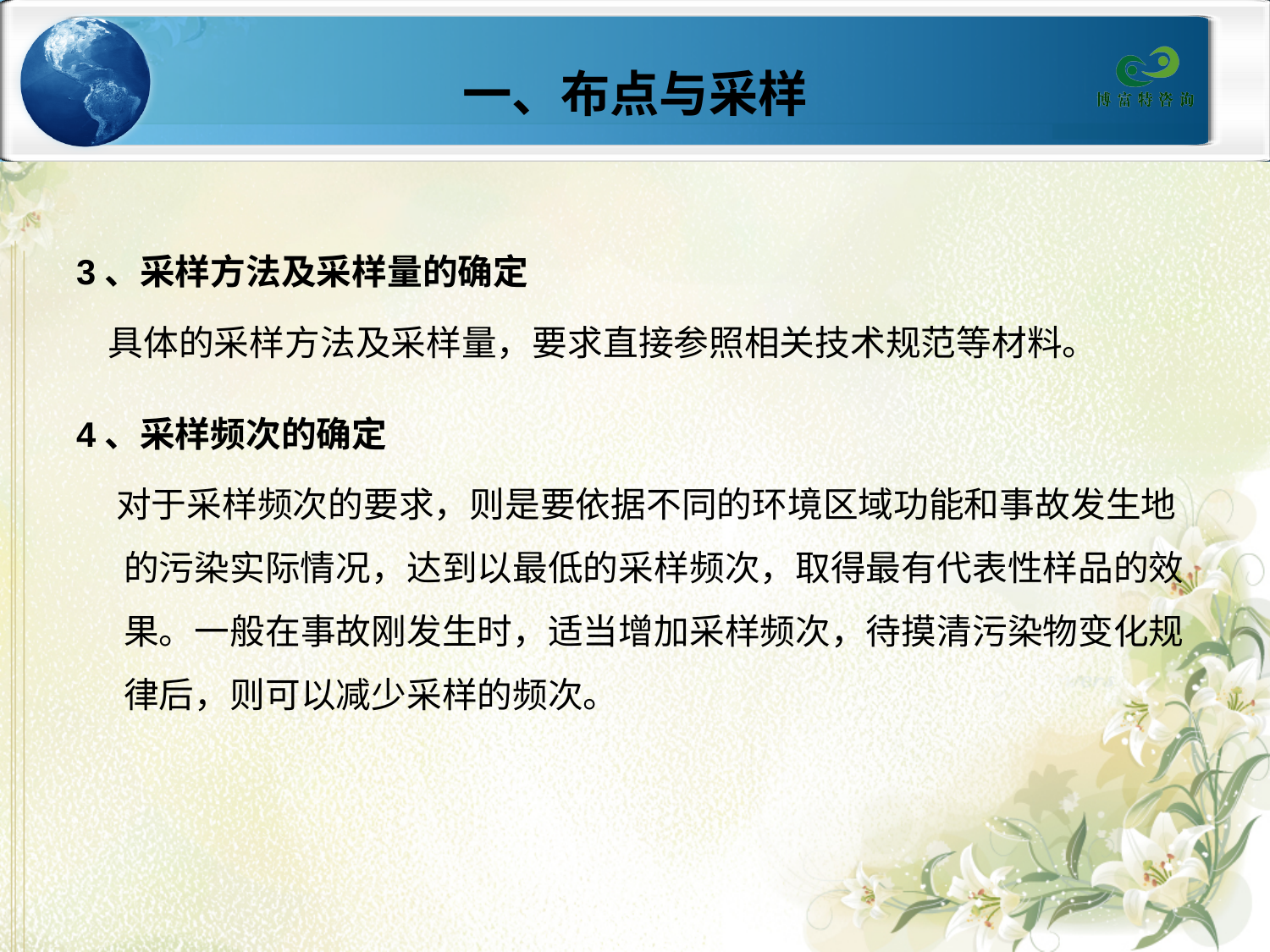

# 一、布点与采样
3、采样方法及采样量的确定
   具体的采样方法及采样量，要求直接参照相关技术规范等材料。
4、采样频次的确定
    对于采样频次的要求，则是要依据不同的环境区域功能和事故发生地的污染实际情况，达到以最低的采样频次，取得最有代表性样品的效果。一般在事故刚发生时，适当增加采样频次，待摸清污染物变化规律后，则可以减少采样的频次。